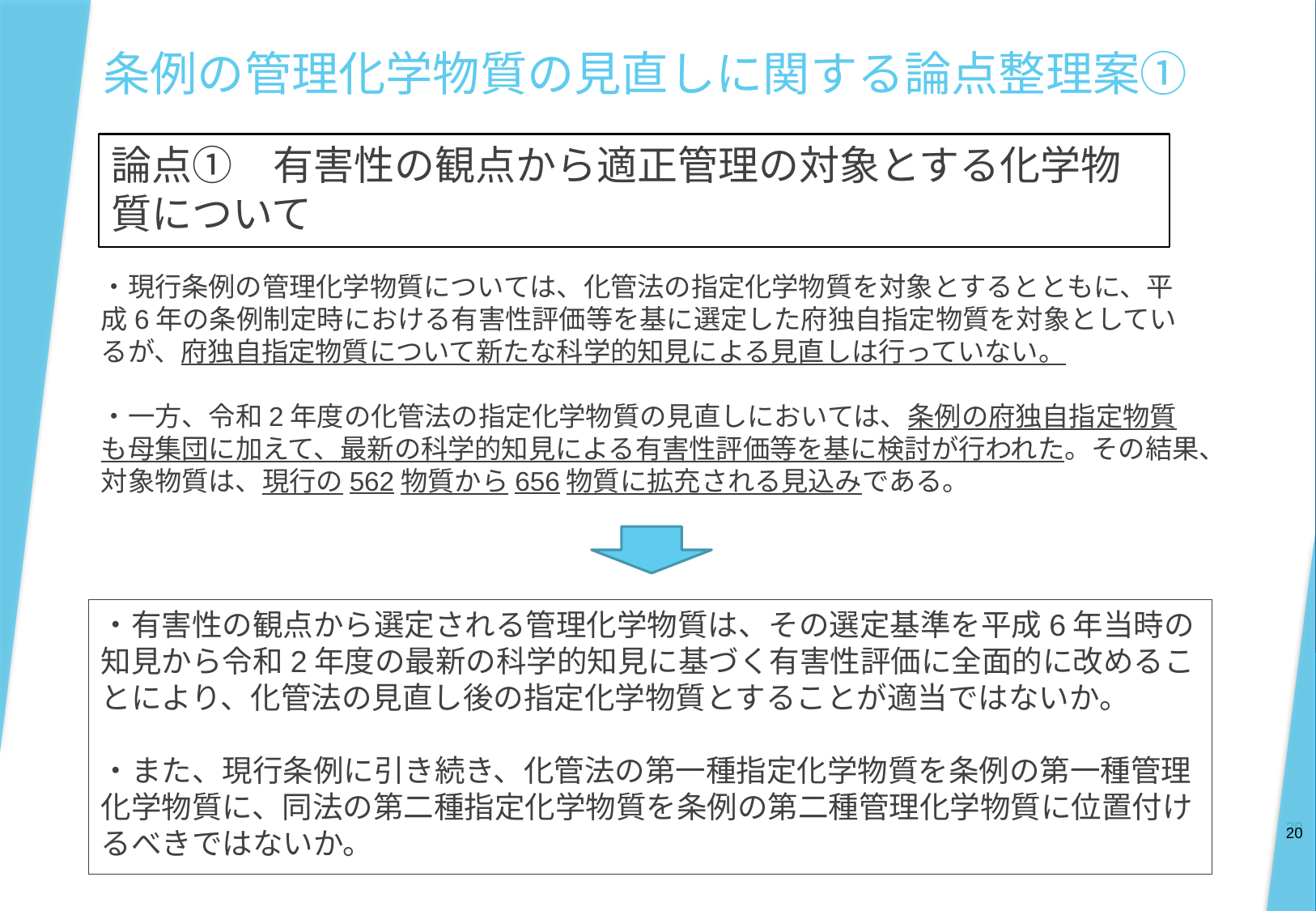

# 条例の管理化学物質の見直しに関する論点整理案①
論点①　有害性の観点から適正管理の対象とする化学物質について

・現行条例の管理化学物質については、化管法の指定化学物質を対象とするとともに、平成6年の条例制定時における有害性評価等を基に選定した府独自指定物質を対象としているが、府独自指定物質について新たな科学的知見による見直しは行っていない。

・一方、令和2年度の化管法の指定化学物質の見直しにおいては、条例の府独自指定物質も母集団に加えて、最新の科学的知見による有害性評価等を基に検討が行われた。その結果、対象物質は、現行の562物質から656物質に拡充される見込みである。

・有害性の観点から選定される管理化学物質は、その選定基準を平成6年当時の知見から令和2年度の最新の科学的知見に基づく有害性評価に全面的に改めることにより、化管法の見直し後の指定化学物質とすることが適当ではないか。

・また、現行条例に引き続き、化管法の第一種指定化学物質を条例の第一種管理化学物質に、同法の第二種指定化学物質を条例の第二種管理化学物質に位置付けるべきではないか。
20
20